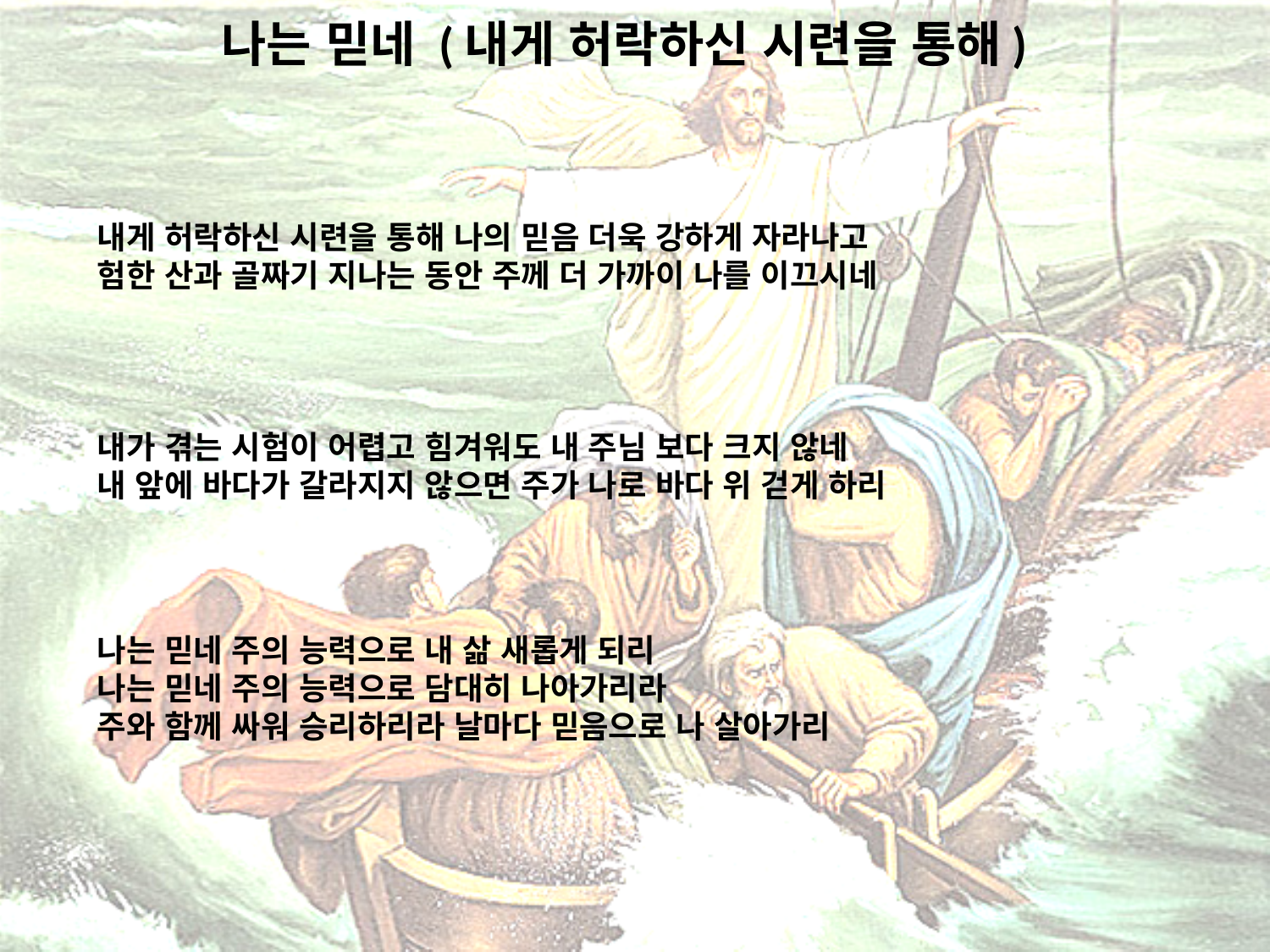

# 나는 믿네 (내게 허락하신 시련을 통해)
내게 허락하신 시련을 통해 나의 믿음 더욱 강하게 자라나고
험한 산과 골짜기 지나는 동안 주께 더 가까이 나를 이끄시네

내가 겪는 시험이 어렵고 힘겨워도 내 주님 보다 크지 않네
내 앞에 바다가 갈라지지 않으면 주가 나로 바다 위 걷게 하리

나는 믿네 주의 능력으로 내 삶 새롭게 되리
나는 믿네 주의 능력으로 담대히 나아가리라
주와 함께 싸워 승리하리라 날마다 믿음으로 나 살아가리